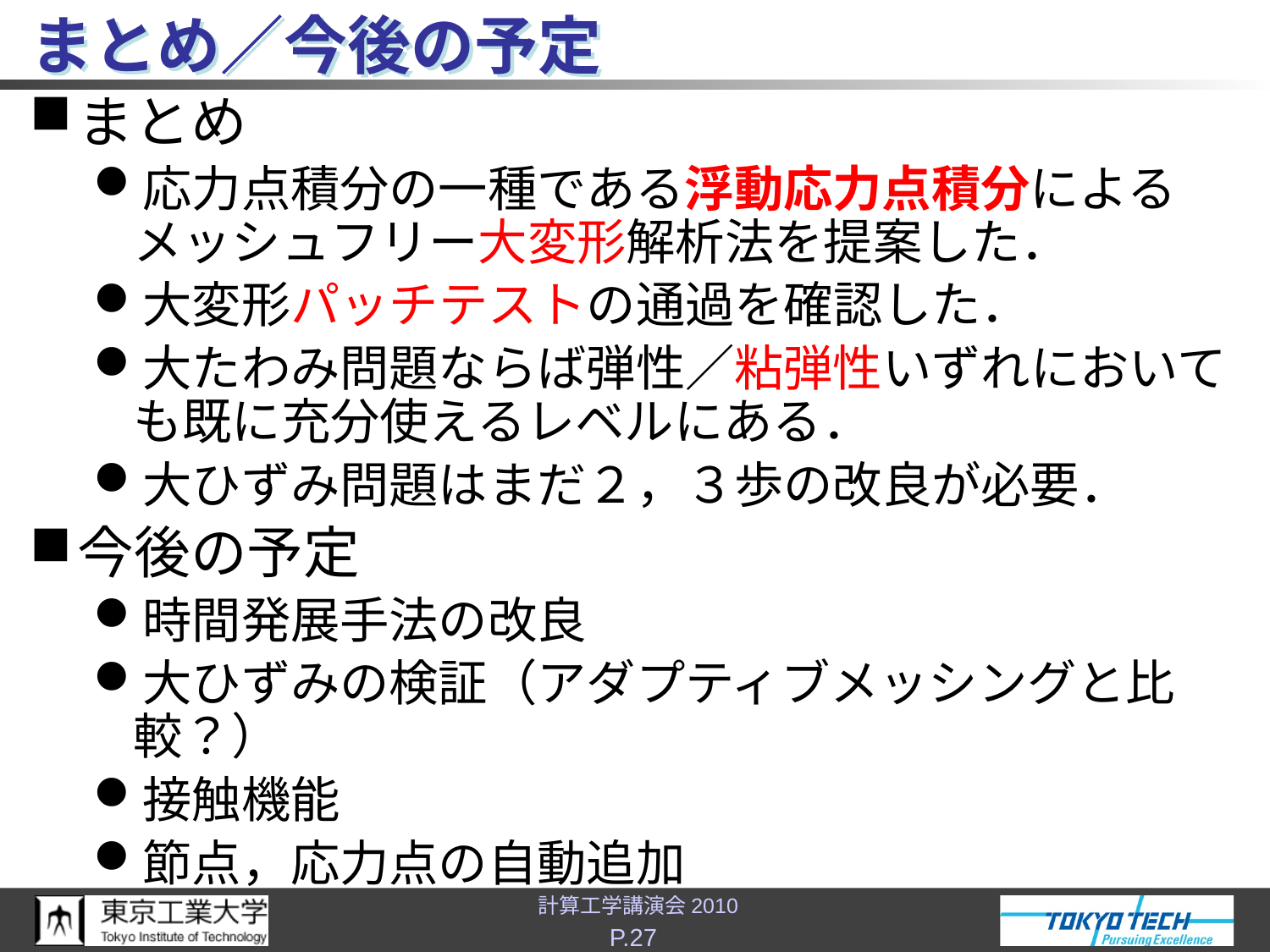

# まとめ／今後の予定
まとめ
応力点積分の一種である浮動応力点積分によるメッシュフリー大変形解析法を提案した．
大変形パッチテストの通過を確認した．
大たわみ問題ならば弾性／粘弾性いずれにおいても既に充分使えるレベルにある．
大ひずみ問題はまだ２，３歩の改良が必要．
今後の予定
時間発展手法の改良
大ひずみの検証（アダプティブメッシングと比較？）
接触機能
節点，応力点の自動追加